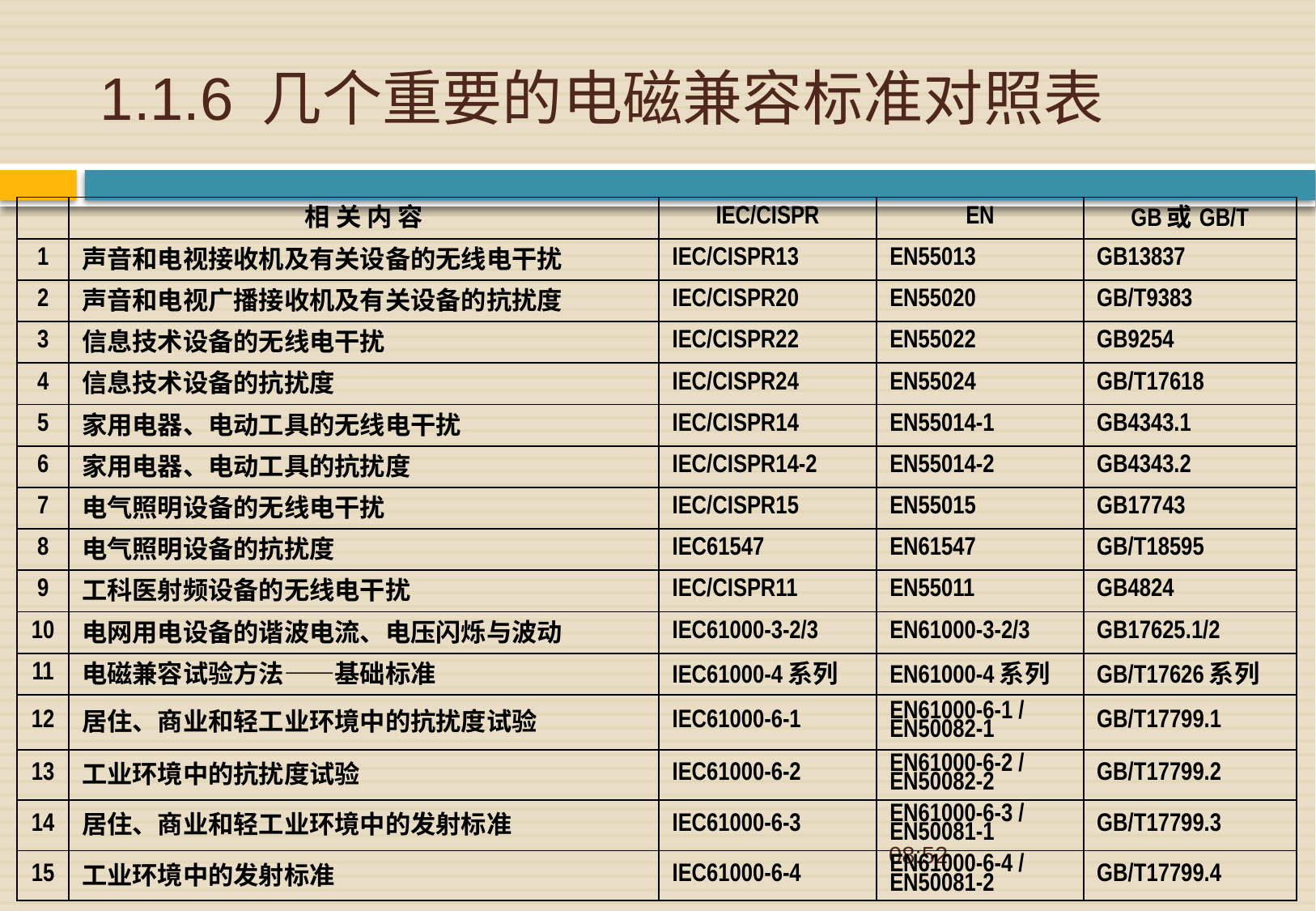

# 1.1.6 几个重要的电磁兼容标准对照表
|  | 相 关 内 容 | IEC/CISPR | EN | GB或GB/T |
| --- | --- | --- | --- | --- |
| 1 | 声音和电视接收机及有关设备的无线电干扰 | IEC/CISPR13 | EN55013 | GB13837 |
| 2 | 声音和电视广播接收机及有关设备的抗扰度 | IEC/CISPR20 | EN55020 | GB/T9383 |
| 3 | 信息技术设备的无线电干扰 | IEC/CISPR22 | EN55022 | GB9254 |
| 4 | 信息技术设备的抗扰度 | IEC/CISPR24 | EN55024 | GB/T17618 |
| 5 | 家用电器、电动工具的无线电干扰 | IEC/CISPR14 | EN55014-1 | GB4343.1 |
| 6 | 家用电器、电动工具的抗扰度 | IEC/CISPR14-2 | EN55014-2 | GB4343.2 |
| 7 | 电气照明设备的无线电干扰 | IEC/CISPR15 | EN55015 | GB17743 |
| 8 | 电气照明设备的抗扰度 | IEC61547 | EN61547 | GB/T18595 |
| 9 | 工科医射频设备的无线电干扰 | IEC/CISPR11 | EN55011 | GB4824 |
| 10 | 电网用电设备的谐波电流、电压闪烁与波动 | IEC61000-3-2/3 | EN61000-3-2/3 | GB17625.1/2 |
| 11 | 电磁兼容试验方法——基础标准 | IEC61000-4系列 | EN61000-4系列 | GB/T17626系列 |
| 12 | 居住、商业和轻工业环境中的抗扰度试验 | IEC61000-6-1 | EN61000-6-1 / EN50082-1 | GB/T17799.1 |
| 13 | 工业环境中的抗扰度试验 | IEC61000-6-2 | EN61000-6-2 / EN50082-2 | GB/T17799.2 |
| 14 | 居住、商业和轻工业环境中的发射标准 | IEC61000-6-3 | EN61000-6-3 / EN50081-1 | GB/T17799.3 |
| 15 | 工业环境中的发射标准 | IEC61000-6-4 | EN61000-6-4 / EN50081-2 | GB/T17799.4 |
08:52